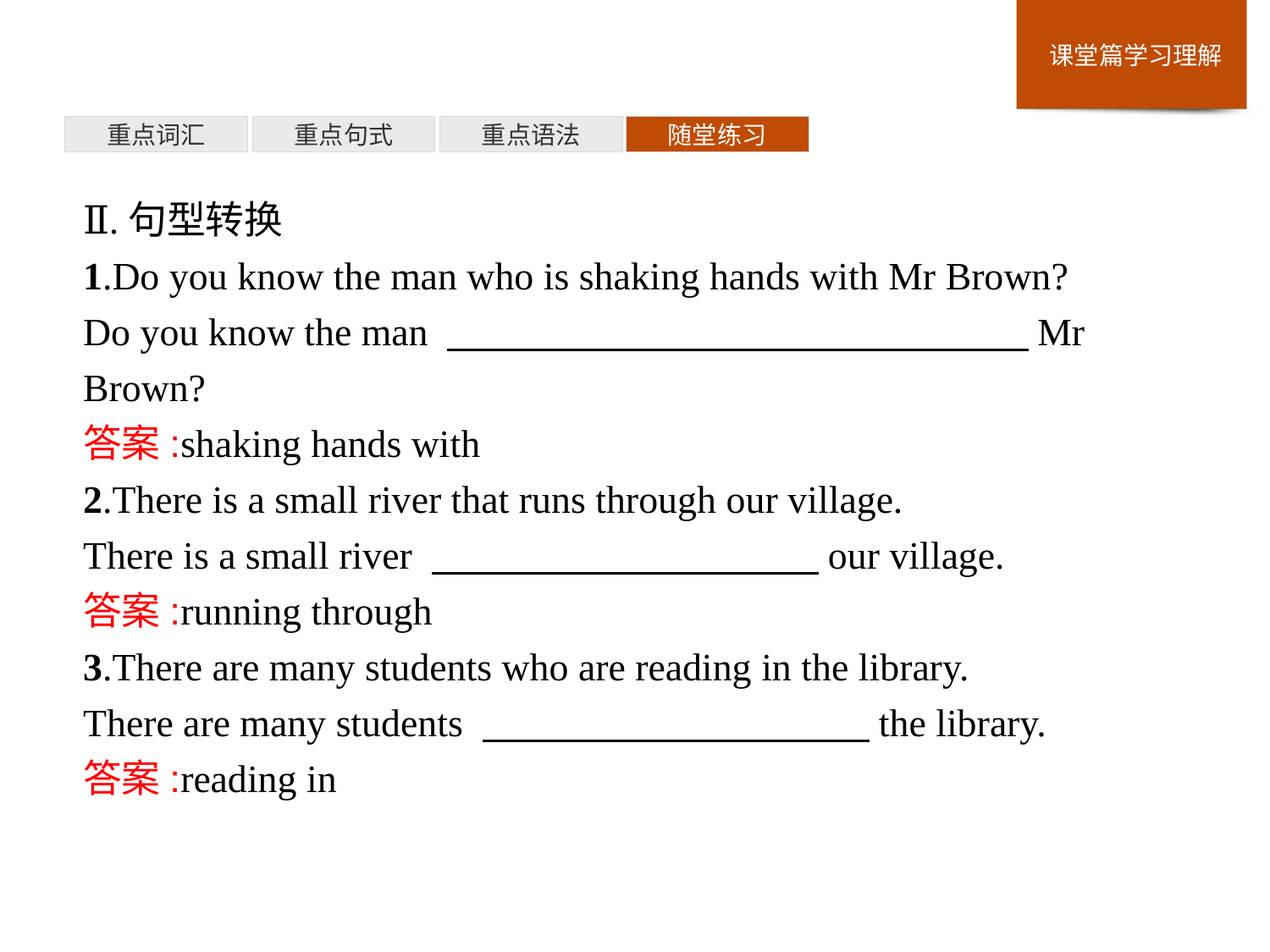

重点词汇
重点句式
重点语法
随堂练习
Ⅱ.句型转换
1.Do you know the man who is shaking hands with Mr Brown?
Do you know the man 　　　　　　　　　　　　　　　Mr Brown?
答案:shaking hands with
2.There is a small river that runs through our village.
There is a small river 　　　　　　　　　　our village.
答案:running through
3.There are many students who are reading in the library.
There are many students 　　　　　　　　　　the library.
答案:reading in